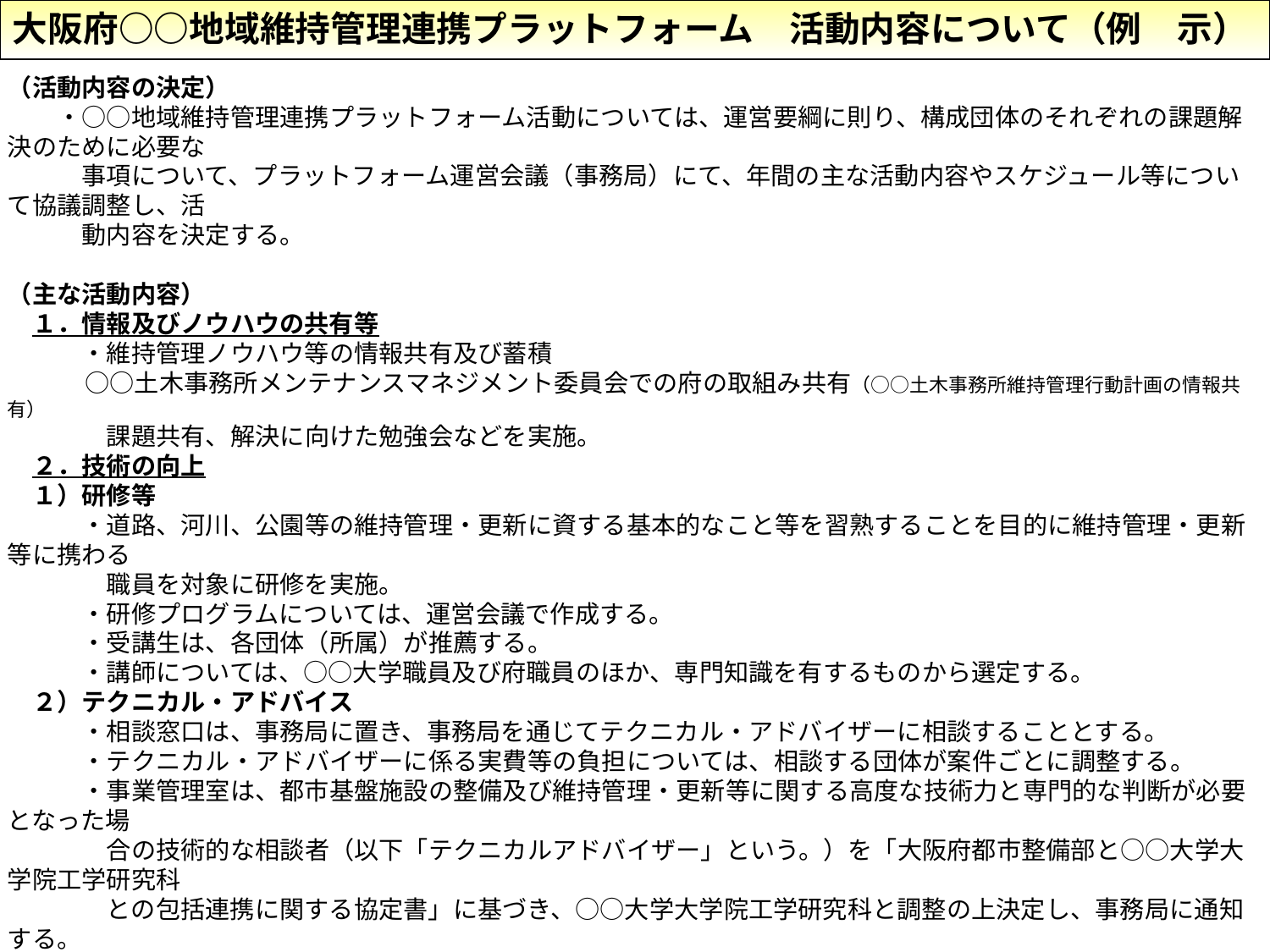

大阪府○○地域維持管理連携プラットフォーム　活動内容について（例　示）
（活動内容の決定）
　　・○○地域維持管理連携プラットフォーム活動については、運営要綱に則り、構成団体のそれぞれの課題解決のために必要な
　　　事項について、プラットフォーム運営会議（事務局）にて、年間の主な活動内容やスケジュール等について協議調整し、活
　　　動内容を決定する。

（主な活動内容）
　１．情報及びノウハウの共有等
　　　・維持管理ノウハウ等の情報共有及び蓄積
    　　○○土木事務所メンテナンスマネジメント委員会での府の取組み共有（○○土木事務所維持管理行動計画の情報共有）
　　　　課題共有、解決に向けた勉強会などを実施。
　２．技術の向上
　１）研修等
　　　・道路、河川、公園等の維持管理・更新に資する基本的なこと等を習熟することを目的に維持管理・更新等に携わる
　　　　職員を対象に研修を実施。
　　　・研修プログラムについては、運営会議で作成する。
　　　・受講生は、各団体（所属）が推薦する。
　　　・講師については、○○大学職員及び府職員のほか、専門知識を有するものから選定する。
　２）テクニカル・アドバイス
　　　・相談窓口は、事務局に置き、事務局を通じてテクニカル・アドバイザーに相談することとする。
　　　・テクニカル・アドバイザーに係る実費等の負担については、相談する団体が案件ごとに調整する。
　　　・事業管理室は、都市基盤施設の整備及び維持管理・更新等に関する高度な技術力と専門的な判断が必要となった場
　　　　合の技術的な相談者（以下「テクニカルアドバイザー」という。）を「大阪府都市整備部と○○大学大学院工学研究科
　　　　との包括連携に関する協定書」に基づき、○○大学大学院工学研究科と調整の上決定し、事務局に通知する。
 　３）その他
　　　・維持管理・更新に資する勉強会の実施。
 　３．技術連携
　　　・維持管理業務の地域一括発注の調査研究。
　　　・維持管理・更新に資する調査研究。
　　　・その他、技術連携に関する事項は適宜決定する。